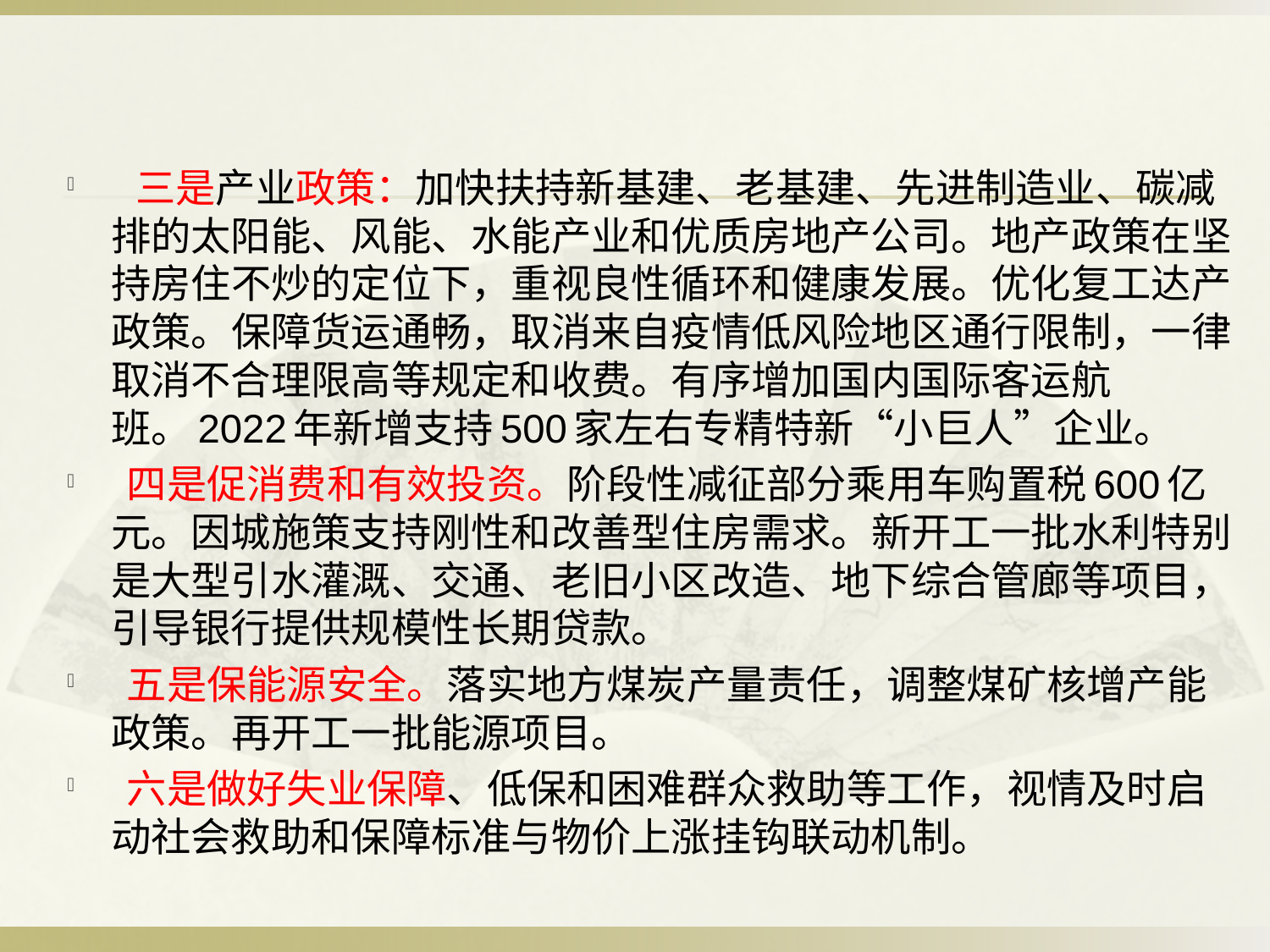

三是产业政策：加快扶持新基建、老基建、先进制造业、碳减排的太阳能、风能、水能产业和优质房地产公司。地产政策在坚持房住不炒的定位下，重视良性循环和健康发展。优化复工达产政策。保障货运通畅，取消来自疫情低风险地区通行限制，一律取消不合理限高等规定和收费。有序增加国内国际客运航班。2022年新增支持500家左右专精特新“小巨人”企业。
 四是促消费和有效投资。阶段性减征部分乘用车购置税600亿元。因城施策支持刚性和改善型住房需求。新开工一批水利特别是大型引水灌溉、交通、老旧小区改造、地下综合管廊等项目，引导银行提供规模性长期贷款。
 五是保能源安全。落实地方煤炭产量责任，调整煤矿核增产能政策。再开工一批能源项目。
 六是做好失业保障、低保和困难群众救助等工作，视情及时启动社会救助和保障标准与物价上涨挂钩联动机制。